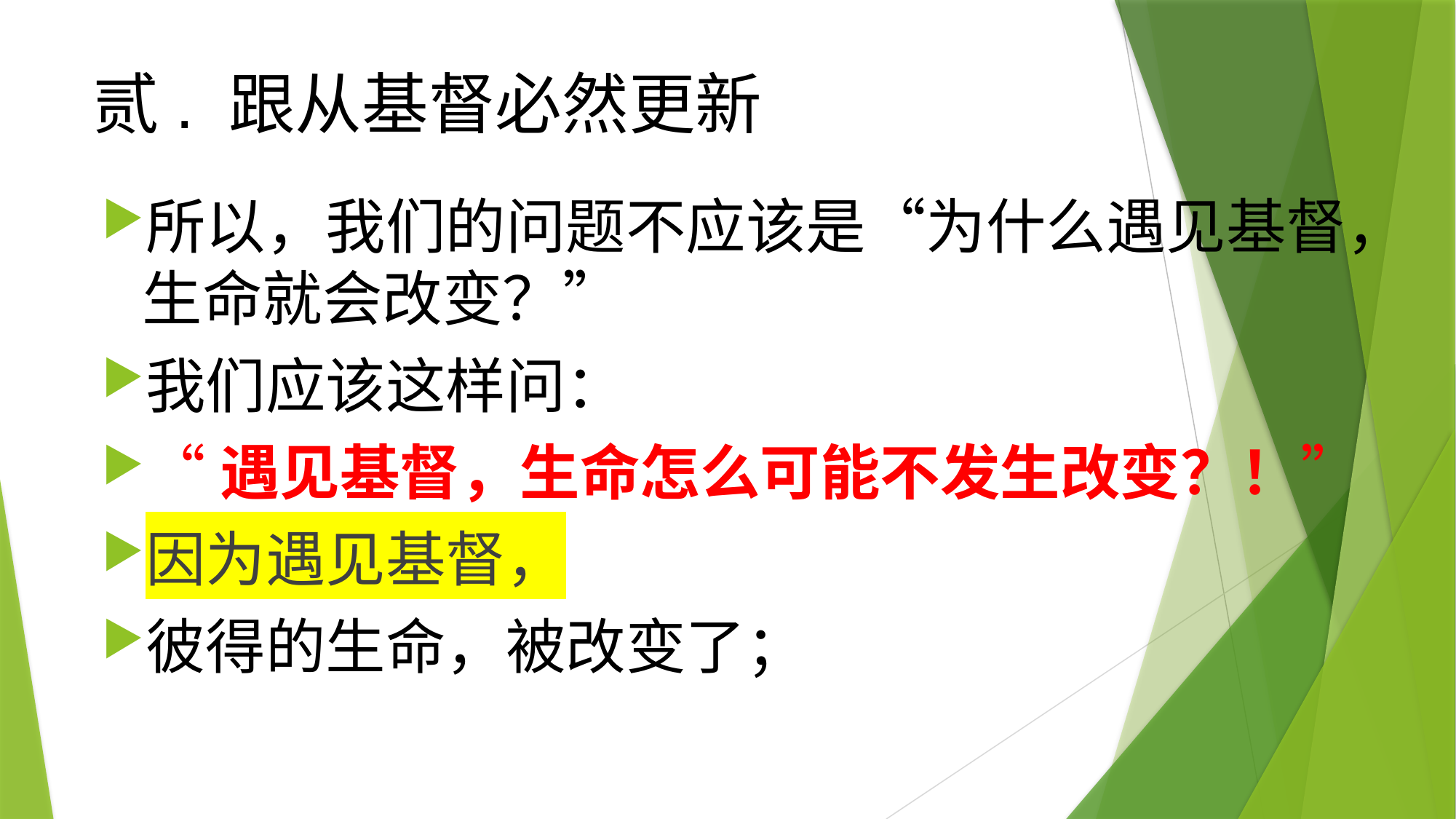

# 贰. 跟从基督必然更新
所以，我们的问题不应该是“为什么遇见基督，生命就会改变？”
我们应该这样问：
“遇见基督，生命怎么可能不发生改变？！”
因为遇见基督，
彼得的生命，被改变了；